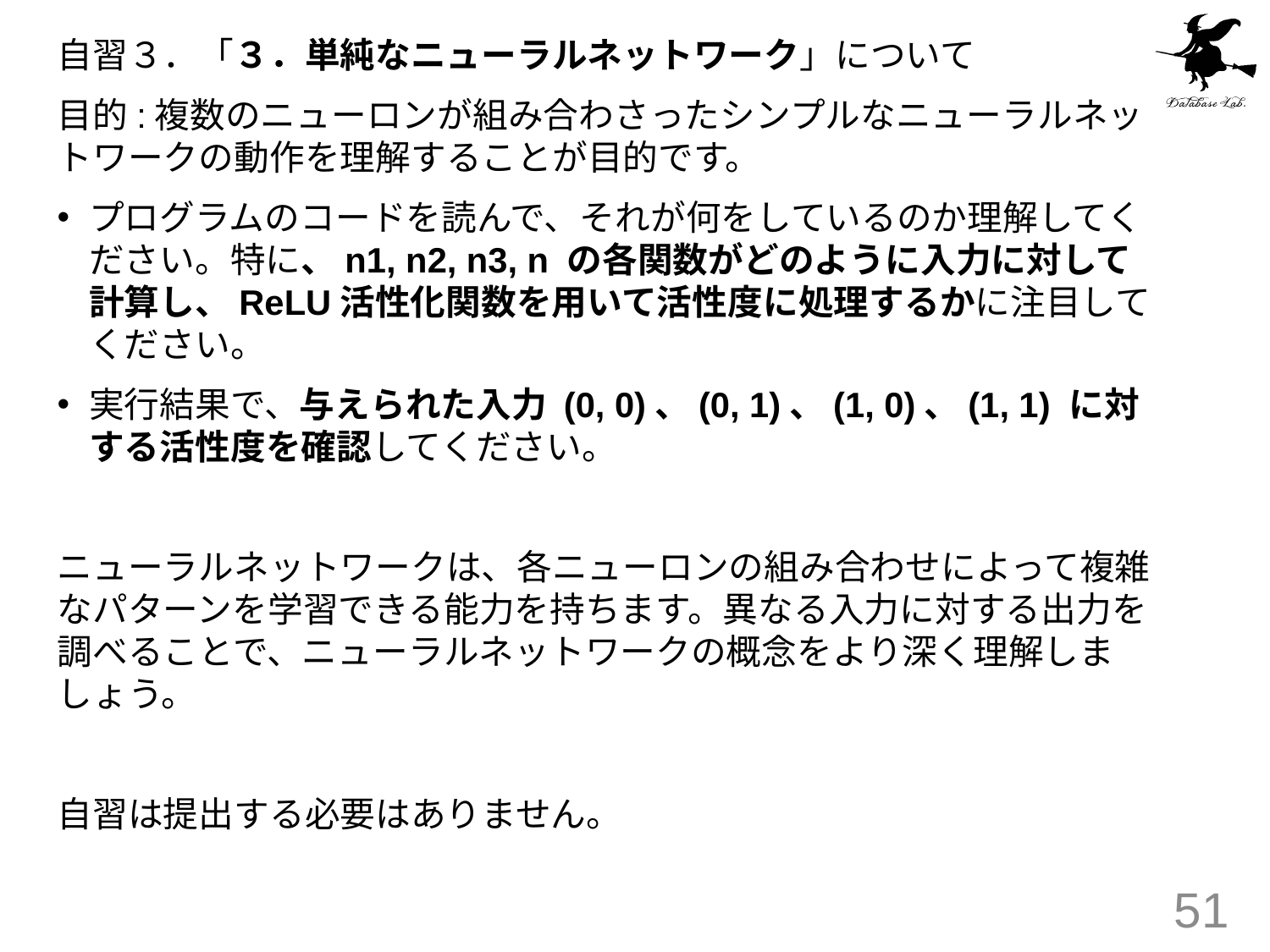

自習３．「３．単純なニューラルネットワーク」について
目的:複数のニューロンが組み合わさったシンプルなニューラルネットワークの動作を理解することが目的です。
プログラムのコードを読んで、それが何をしているのか理解してください。特に、n1, n2, n3, n の各関数がどのように入力に対して計算し、ReLU活性化関数を用いて活性度に処理するかに注目してください。
実行結果で、与えられた入力 (0, 0)、(0, 1)、(1, 0)、(1, 1) に対する活性度を確認してください。

ニューラルネットワークは、各ニューロンの組み合わせによって複雑なパターンを学習できる能力を持ちます。異なる入力に対する出力を調べることで、ニューラルネットワークの概念をより深く理解しましょう。

自習は提出する必要はありません。

51